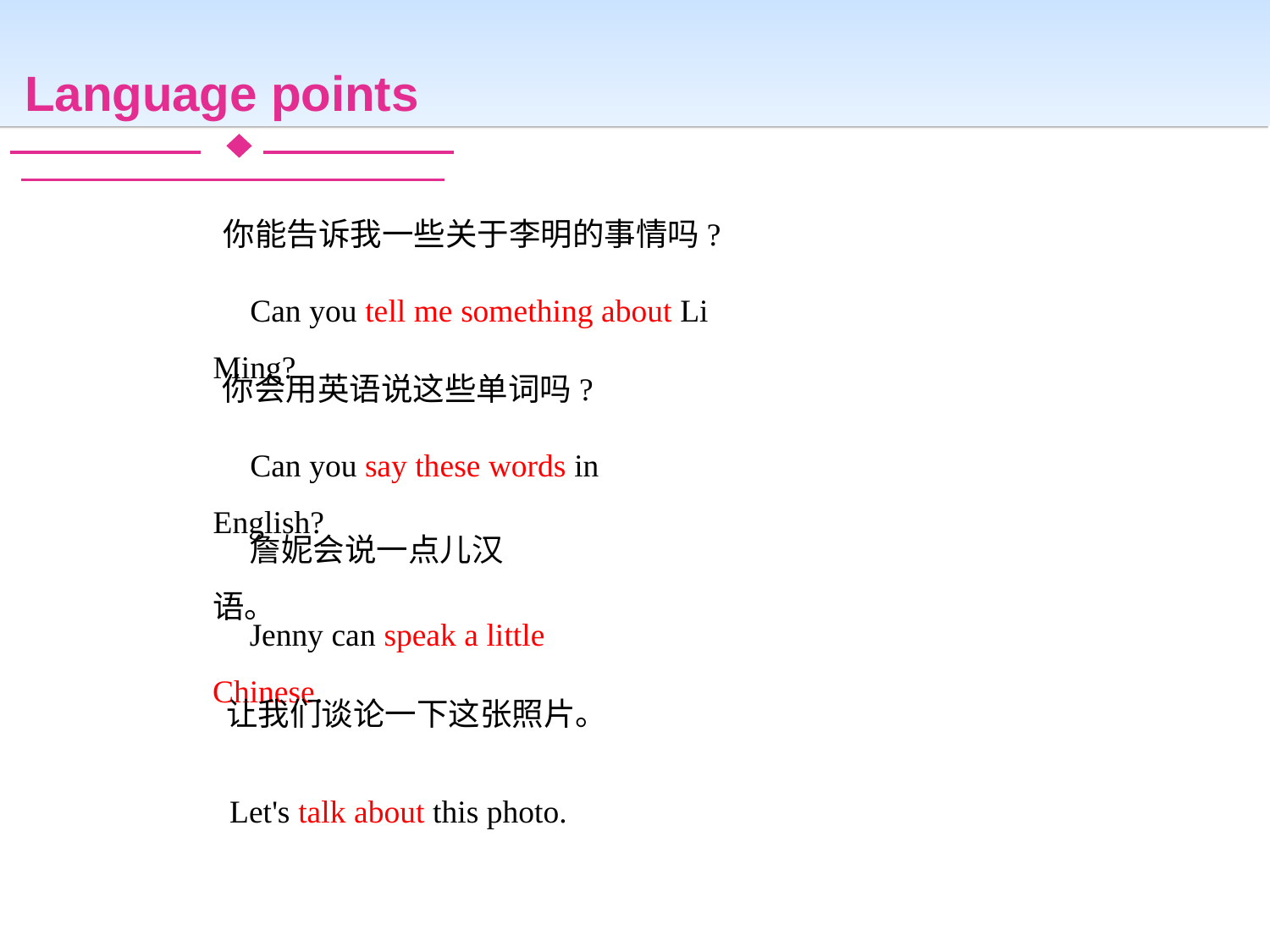

Language points

你能告诉我一些关于李明的事情吗?
Can you tell me something about Li Ming?
你会用英语说这些单词吗?
Can you say these words in English?
詹妮会说一点儿汉语。
Jenny can speak a little Chinese.
让我们谈论一下这张照片。
Let's talk about this photo.